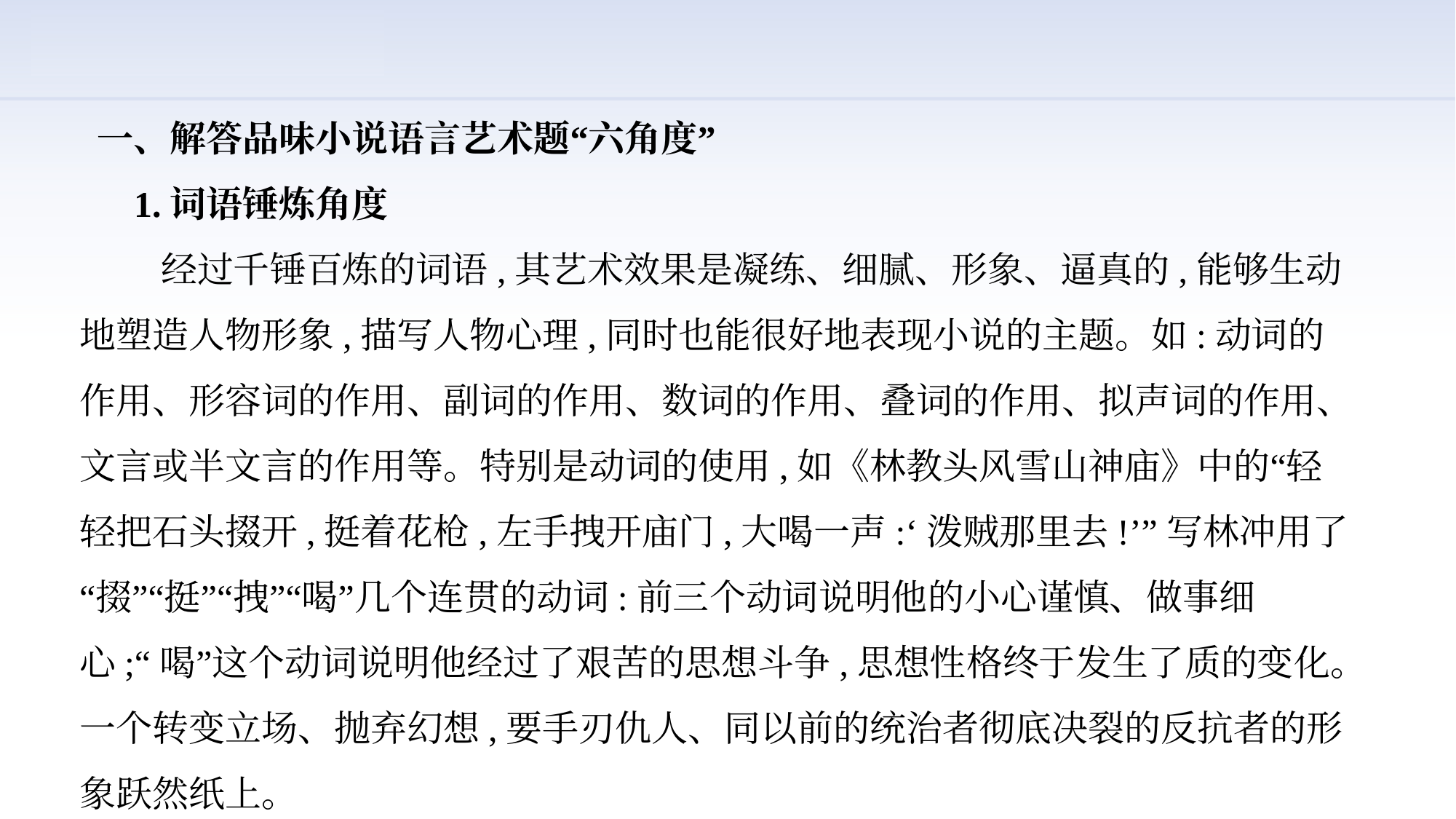

一、解答品味小说语言艺术题“六角度”
      1.词语锤炼角度
        经过千锤百炼的词语,其艺术效果是凝练、细腻、形象、逼真的,能够生动地塑造人物形象,描写人物心理,同时也能很好地表现小说的主题。如:动词的作用、形容词的作用、副词的作用、数词的作用、叠词的作用、拟声词的作用、文言或半文言的作用等。特别是动词的使用,如《林教头风雪山神庙》中的“轻轻把石头掇开,挺着花枪,左手拽开庙门,大喝一声:‘泼贼那里去!’”写林冲用了“掇”“挺”“拽”“喝”几个连贯的动词:前三个动词说明他的小心谨慎、做事细心;“喝”这个动词说明他经过了艰苦的思想斗争,思想性格终于发生了质的变化。一个转变立场、抛弃幻想,要手刃仇人、同以前的统治者彻底决裂的反抗者的形象跃然纸上。